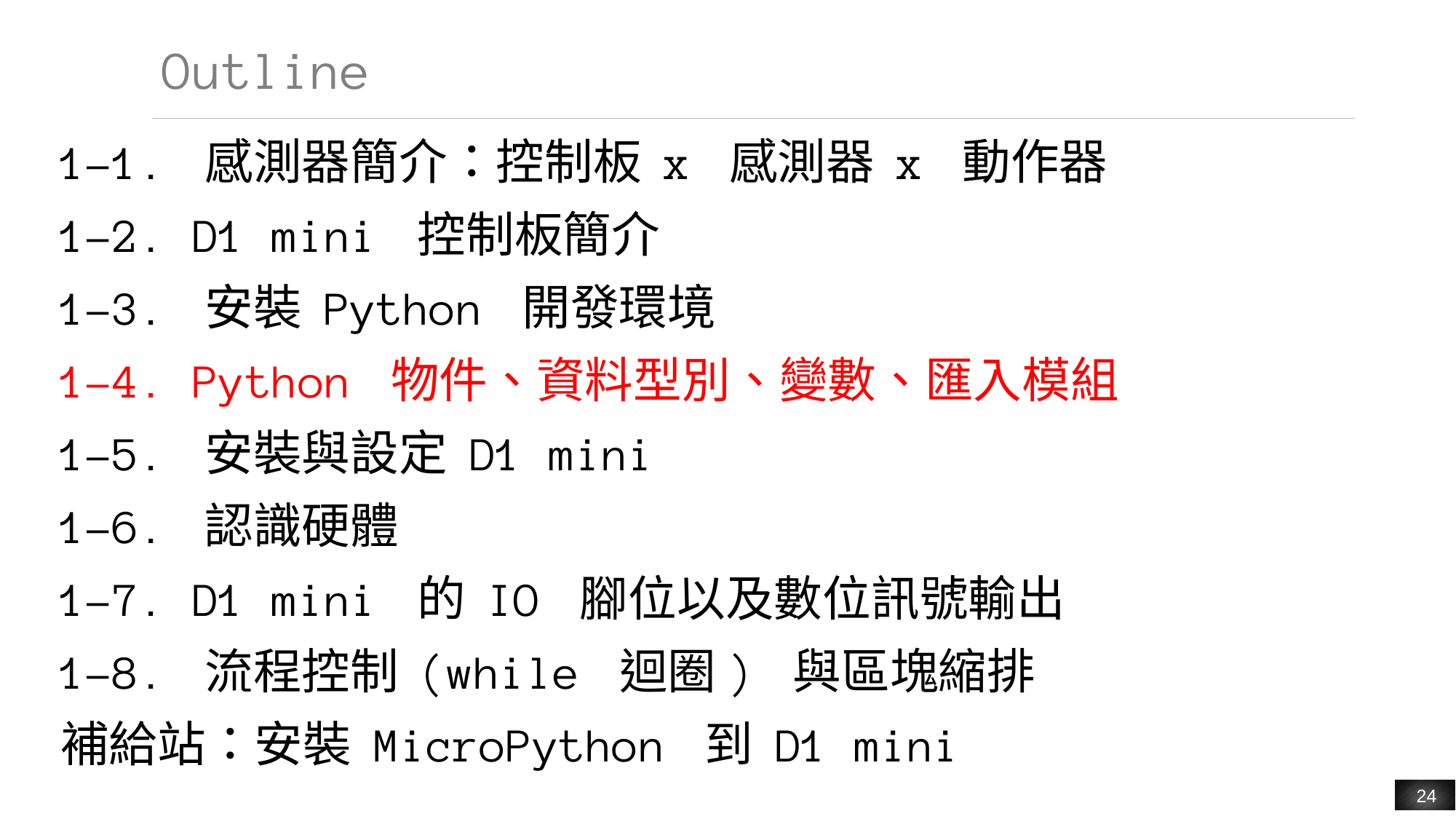

# Outline
1-1. 感測器簡介：控制板 x 感測器 x 動作器
1-2. D1 mini 控制板簡介
1-3. 安裝 Python 開發環境
1-4. Python 物件、資料型別、變數、匯入模組
1-5. 安裝與設定 D1 mini
1-6. 認識硬體
1-7. D1 mini 的 IO 腳位以及數位訊號輸出
1-8. 流程控制 (while 迴圈) 與區塊縮排
補給站：安裝 MicroPython 到 D1 mini